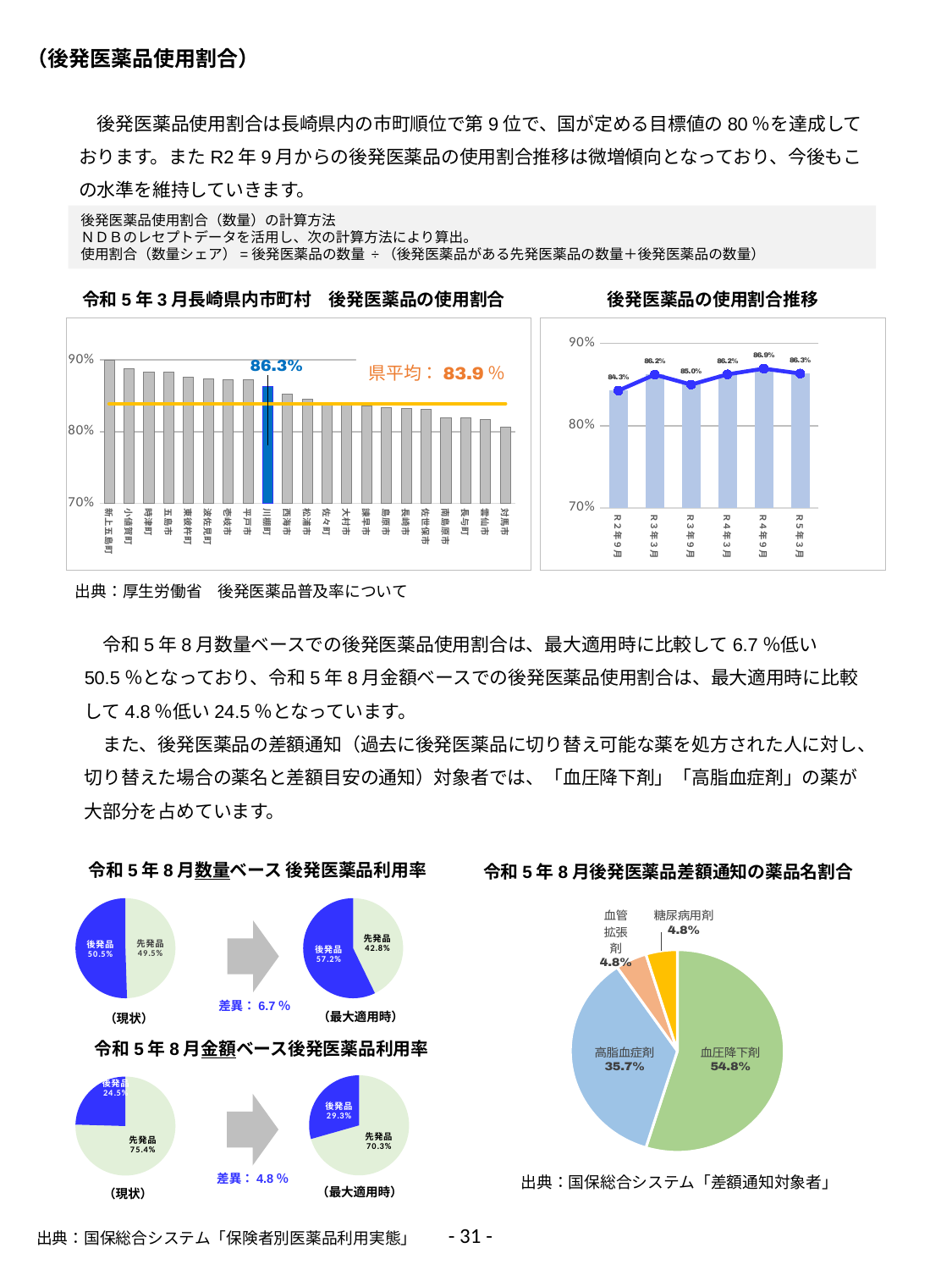

（後発医薬品使用割合）
　後発医薬品使用割合は長崎県内の市町順位で第9位で、国が定める目標値の80％を達成しております。またR2年9月からの後発医薬品の使用割合推移は微増傾向となっており、今後もこの水準を維持していきます。
後発医薬品使用割合（数量）の計算方法
ＮＤＢのレセプトデータを活用し、次の計算方法により算出。
使用割合（数量シェア）=後発医薬品の数量 ÷（後発医薬品がある先発医薬品の数量＋後発医薬品の数量）
令和5年3月長崎県内市町村　後発医薬品の使用割合
後発医薬品の使用割合推移

### Chart

| Category | 合計 | 県 |
|---|---|---|
| 新上五島町 | 0.9076401606817143 | 0.839 |
| 小値賀町 | 0.8874211005033191 | 0.839 |
| 時津町 | 0.8833837456206025 | 0.839 |
| 五島市 | 0.8827269354229664 | 0.839 |
| 東彼杵町 | 0.8761859885937255 | 0.839 |
| 波佐見町 | 0.8740814421770396 | 0.839 |
| 壱岐市 | 0.8727691753394144 | 0.839 |
| 平戸市 | 0.8723412000929178 | 0.839 |
| 川棚町 | 0.8633878634368426 | 0.839 |
| 西海市 | 0.8524787433766192 | 0.839 |
| 松浦市 | 0.8452491955797532 | 0.839 |
| 佐々町 | 0.8387939661063702 | 0.839 |
| 大村市 | 0.8372045350855447 | 0.839 |
| 諫早市 | 0.8359868693474992 | 0.839 |
| 島原市 | 0.8340726194543514 | 0.839 |
| 長崎市 | 0.8327974253848727 | 0.839 |
| 佐世保市 | 0.8307503862218983 | 0.839 |
| 南島原市 | 0.8194671684313484 | 0.839 |
| 長与町 | 0.8188668421449974 | 0.839 |
| 雲仙市 | 0.8168608845868018 | 0.839 |
| 対馬市 | 0.806121234825542 | 0.839 |

### Chart

| Category | 普及率 | 列1 |
|---|---|---|
| Ｒ２年９月 | 0.8426272810846643 | 0.8426272810846643 |
| Ｒ３年３月 | 0.8620256475448076 | 0.8620256475448076 |
| Ｒ３年９月 | 0.8499412015781925 | 0.8499412015781925 |
| Ｒ４年３月 | 0.862366359958041 | 0.862366359958041 |
| Ｒ４年９月 | 0.8693262043349926 | 0.8693262043349926 |
| Ｒ５年３月 | 0.8633878634368426 | 0.8633878634368426 |
県平均：83.9％
出典：厚生労働省　後発医薬品普及率について
　令和5年8月数量ベースでの後発医薬品使用割合は、最大適用時に比較して6.7％低い50.5％となっており、令和5年8月金額ベースでの後発医薬品使用割合は、最大適用時に比較して4.8％低い24.5％となっています。
　また、後発医薬品の差額通知（過去に後発医薬品に切り替え可能な薬を処方された人に対し、切り替えた場合の薬名と差額目安の通知）対象者では、「血圧降下剤」「高脂血症剤」の薬が大部分を占めています。
令和5年8月数量ベース 後発医薬品利用率
令和5年8月後発医薬品差額通知の薬品名割合

### Chart

| Category | 使用割合 |
|---|---|
| 先発品 | 0.495 |
| 後発品 | 0.505 |

### Chart

| Category | 使用割合 |
|---|---|
| 先発品 | 0.428 |
| 後発品 | 0.572 |

### Chart

| Category | 川棚町 |
|---|---|
| 血圧降下剤 | 0.5476190476190477 |
| 高脂血症剤 | 0.35714285714285715 |
| 血管拡張剤 | 0.047619047619047616 |
| 糖尿病用剤 | 0.047619047619047616 |
差異：6.7％
（最大適用時）
（現状）
令和5年8月金額ベース後発医薬品利用率

### Chart

| Category | 使用割合 |
|---|---|
| 先発品 | 0.754 |
| 後発品 | 0.245 |

### Chart

| Category | 使用割合 |
|---|---|
| 先発品 | 0.703 |
| 後発品 | 0.293 |
差異：4.8％
出典：国保総合システム「差額通知対象者」
（最大適用時）
（現状）
- 31 -
出典：国保総合システム「保険者別医薬品利用実態」